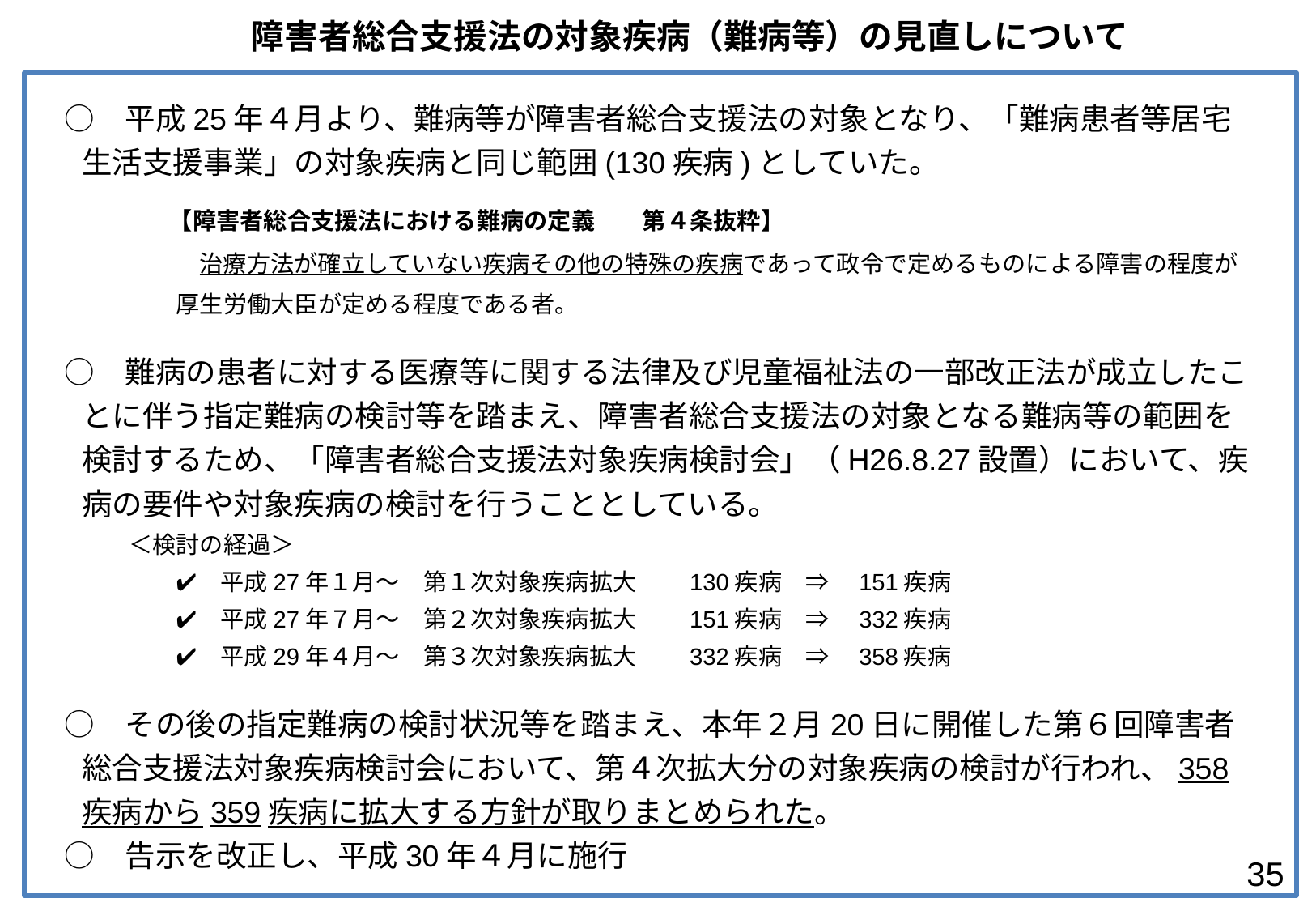

障害者総合支援法の対象疾病（難病等）の見直しについて
　○　平成25年４月より、難病等が障害者総合支援法の対象となり、「難病患者等居宅生活支援事業」の対象疾病と同じ範囲(130疾病)としていた。

　　　　【障害者総合支援法における難病の定義　　第４条抜粋】
　　　　　　　治療方法が確立していない疾病その他の特殊の疾病であって政令で定めるものによる障害の程度が
　　　　　　厚生労働大臣が定める程度である者。

　○　難病の患者に対する医療等に関する法律及び児童福祉法の一部改正法が成立したことに伴う指定難病の検討等を踏まえ、障害者総合支援法の対象となる難病等の範囲を検討するため、「障害者総合支援法対象疾病検討会」（H26.8.27設置）において、疾病の要件や対象疾病の検討を行うこととしている。
　　　　　　　＜検討の経過＞
　　　　　　✔　平成27年１月～　第１次対象疾病拡大　　130疾病　⇒　151疾病
　　　　　　✔　平成27年７月～　第２次対象疾病拡大　　151疾病　⇒　332疾病
　　　　　　✔　平成29年４月～　第３次対象疾病拡大　　332疾病　⇒　358疾病

　○　その後の指定難病の検討状況等を踏まえ、本年２月20日に開催した第６回障害者総合支援法対象疾病検討会において、第４次拡大分の対象疾病の検討が行われ、358疾病から359疾病に拡大する方針が取りまとめられた。
　○　告示を改正し、平成30年４月に施行
35